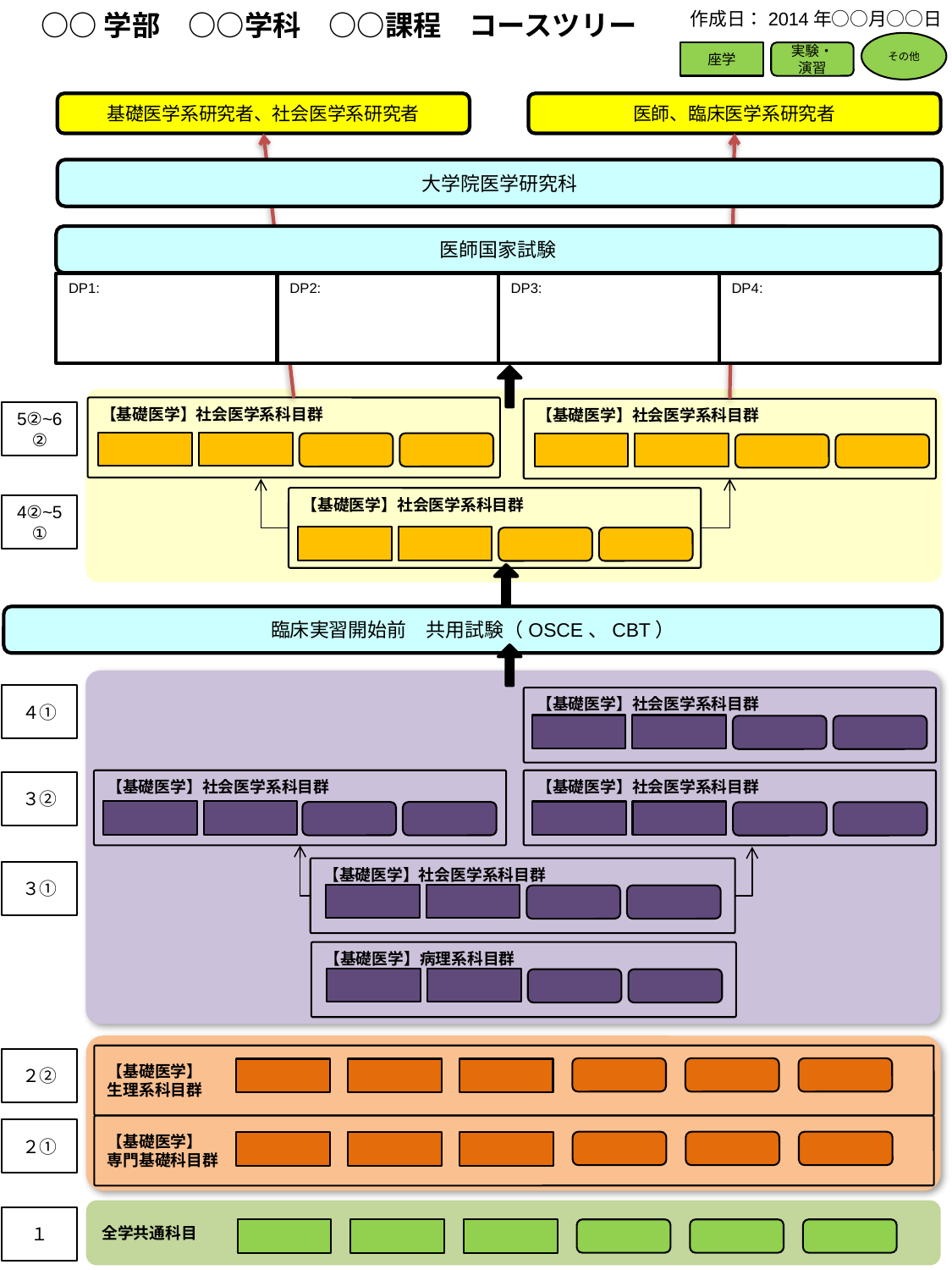

作成日：2014年○○月○○日
○○学部　○○学科　○○課程　コースツリー
その他
座学
実験・演習
基礎医学系研究者、社会医学系研究者
医師、臨床医学系研究者
大学院医学研究科
医師国家試験
DP1:
DP2:
DP3:
DP4:

【基礎医学】社会医学系科目群
【基礎医学】社会医学系科目群
5②~6②

【基礎医学】社会医学系科目群
4②~5①

臨床実習開始前　共用試験（OSCE、CBT）

４①
【基礎医学】社会医学系科目群

【基礎医学】社会医学系科目群
【基礎医学】社会医学系科目群
３②

【基礎医学】社会医学系科目群
３①

【基礎医学】病理系科目群

【基礎医学】
生理系科目群
２②

【基礎医学】
専門基礎科目群
２①

全学共通科目
１